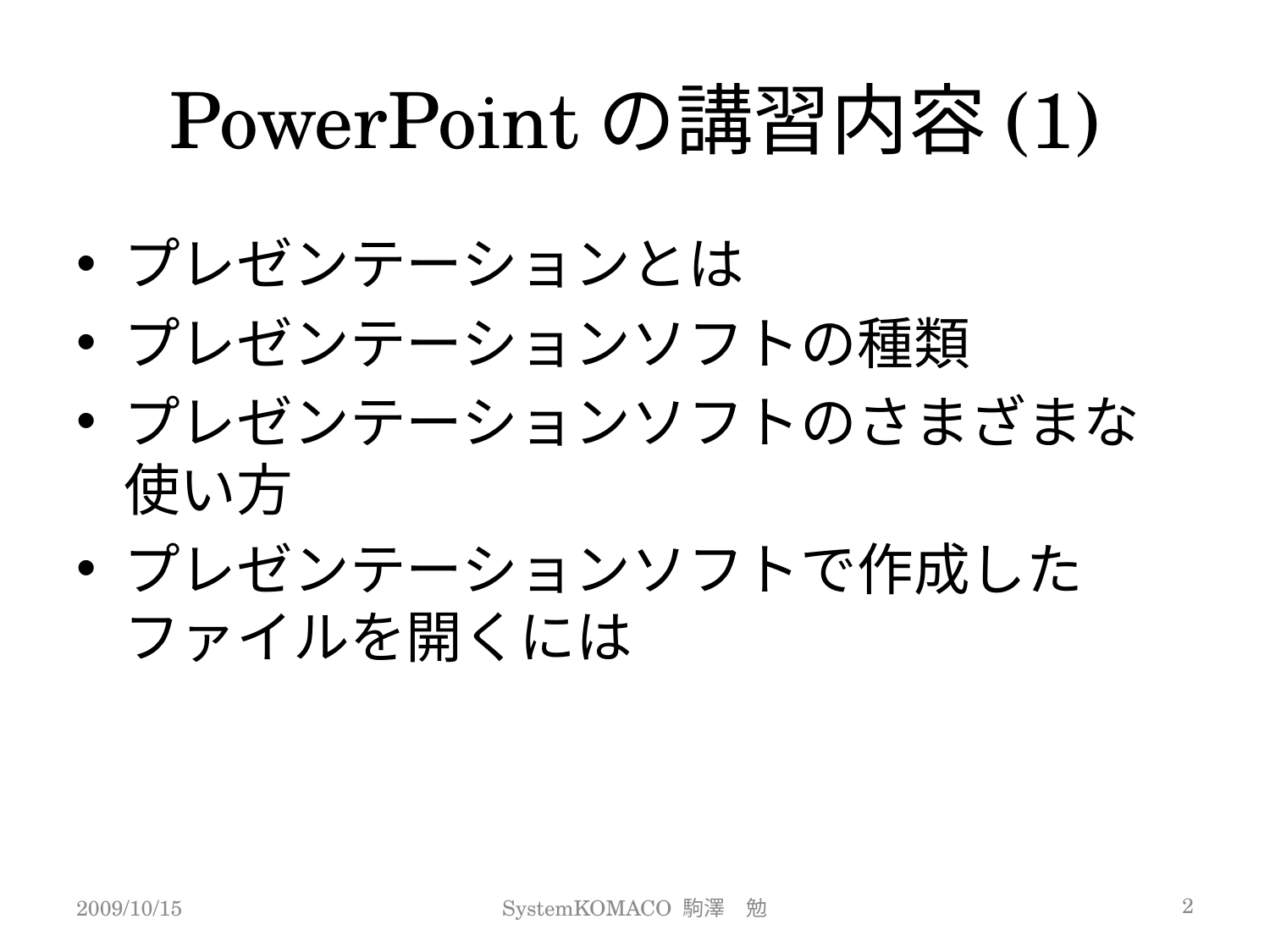

# PowerPointの講習内容(1)
プレゼンテーションとは
プレゼンテーションソフトの種類
プレゼンテーションソフトのさまざまな使い方
プレゼンテーションソフトで作成したファイルを開くには

2009/10/15
SystemKOMACO 駒澤　勉
2